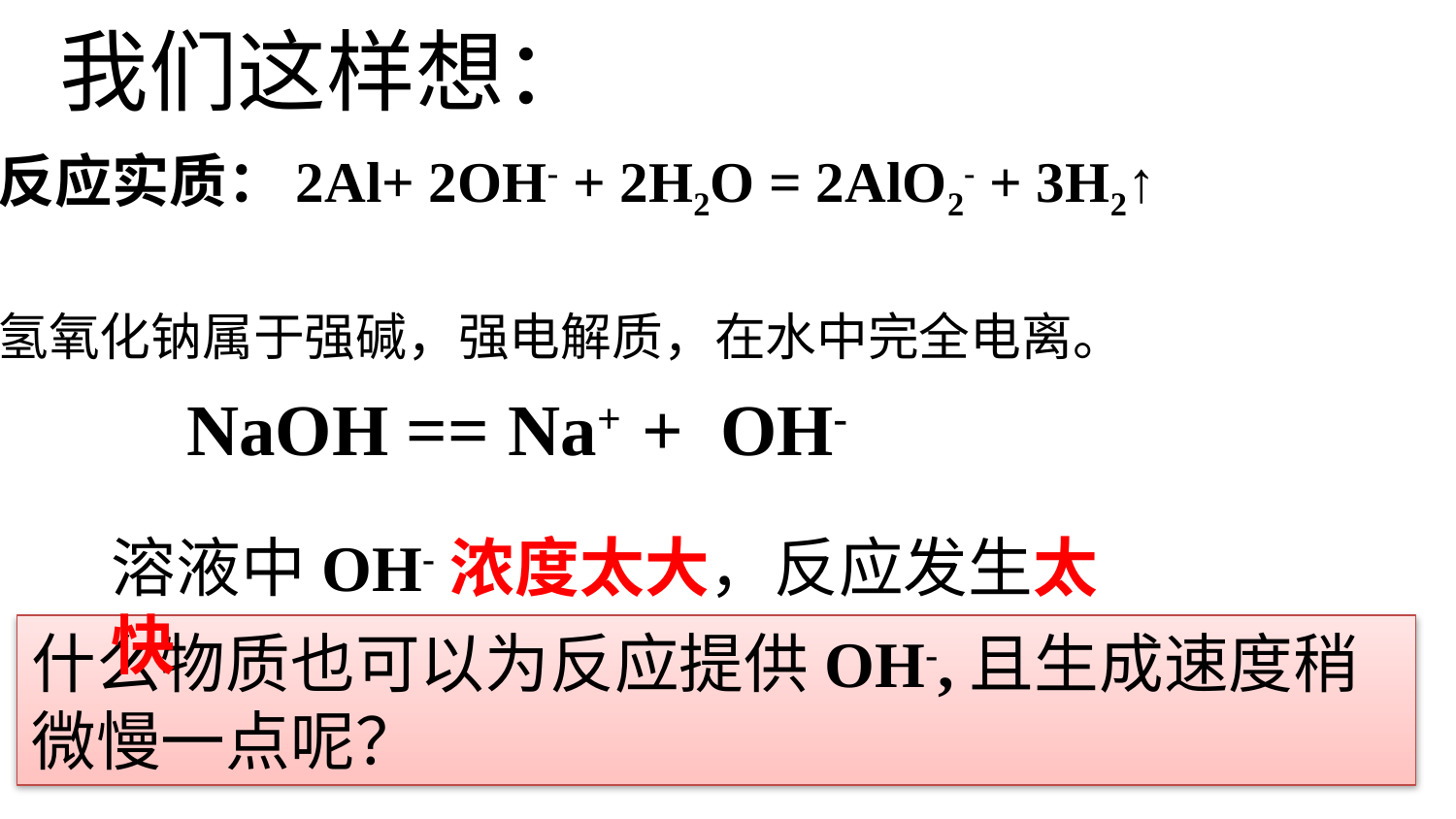

# 我们这样想：
反应实质：2Al+ 2OH- + 2H2O = 2AlO2- + 3H2↑

氢氧化钠属于强碱，强电解质，在水中完全电离。

NaOH == Na+  +  OH-
溶液中OH-浓度太大，反应发生太快
什么物质也可以为反应提供OH-,且生成速度稍微慢一点呢？